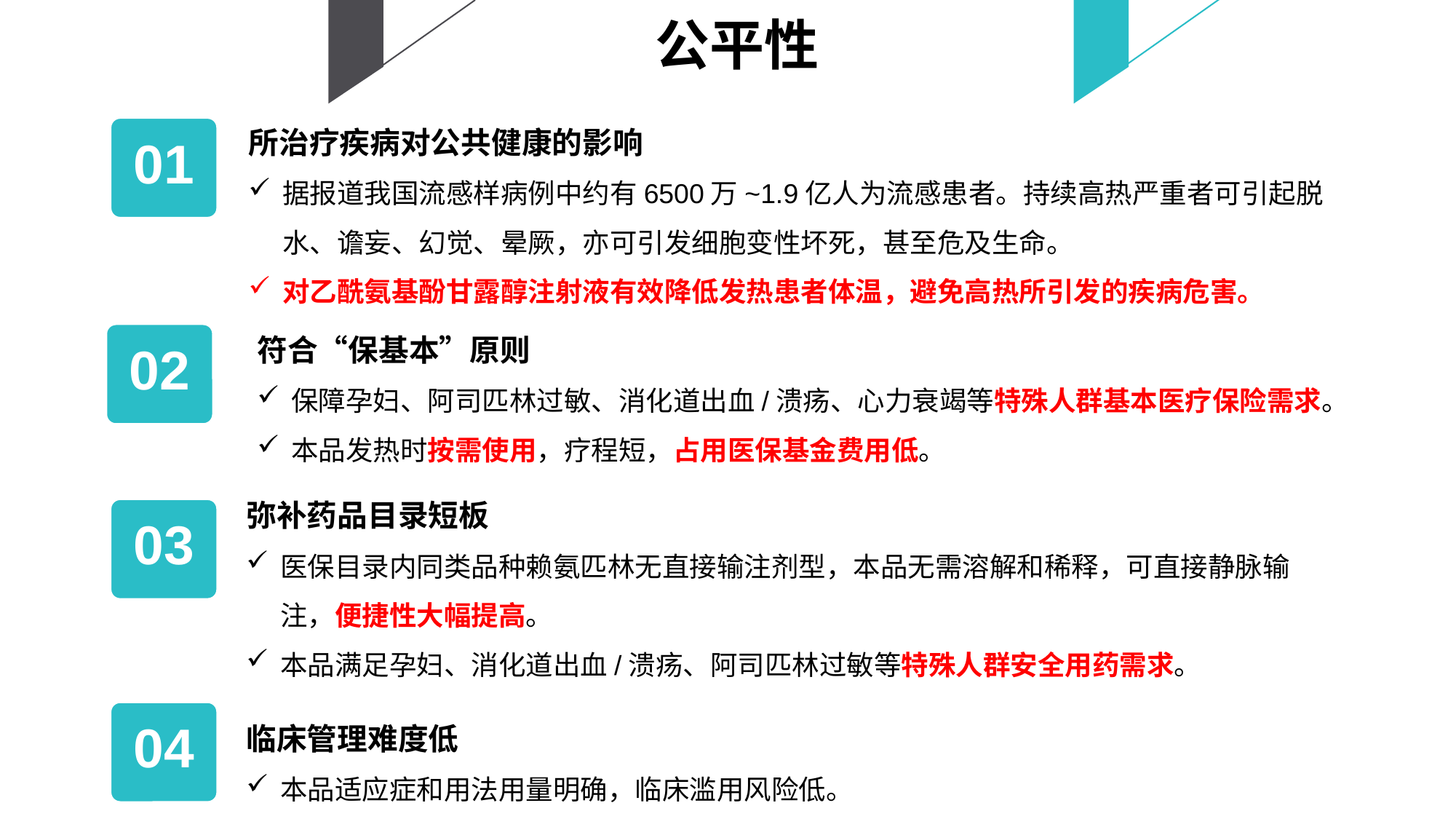

公平性
所治疗疾病对公共健康的影响
据报道我国流感样病例中约有6500万~1.9亿人为流感患者。持续高热严重者可引起脱水、谵妄、幻觉、晕厥，亦可引发细胞变性坏死，甚至危及生命。
对乙酰氨基酚甘露醇注射液有效降低发热患者体温，避免高热所引发的疾病危害。

01
符合“保基本”原则
保障孕妇、阿司匹林过敏、消化道出血/溃疡、心力衰竭等特殊人群基本医疗保险需求。
本品发热时按需使用，疗程短，占用医保基金费用低。

02
弥补药品目录短板
医保目录内同类品种赖氨匹林无直接输注剂型，本品无需溶解和稀释，可直接静脉输注，便捷性大幅提高。
本品满足孕妇、消化道出血/溃疡、阿司匹林过敏等特殊人群安全用药需求。

03

04
临床管理难度低
本品适应症和用法用量明确，临床滥用风险低。